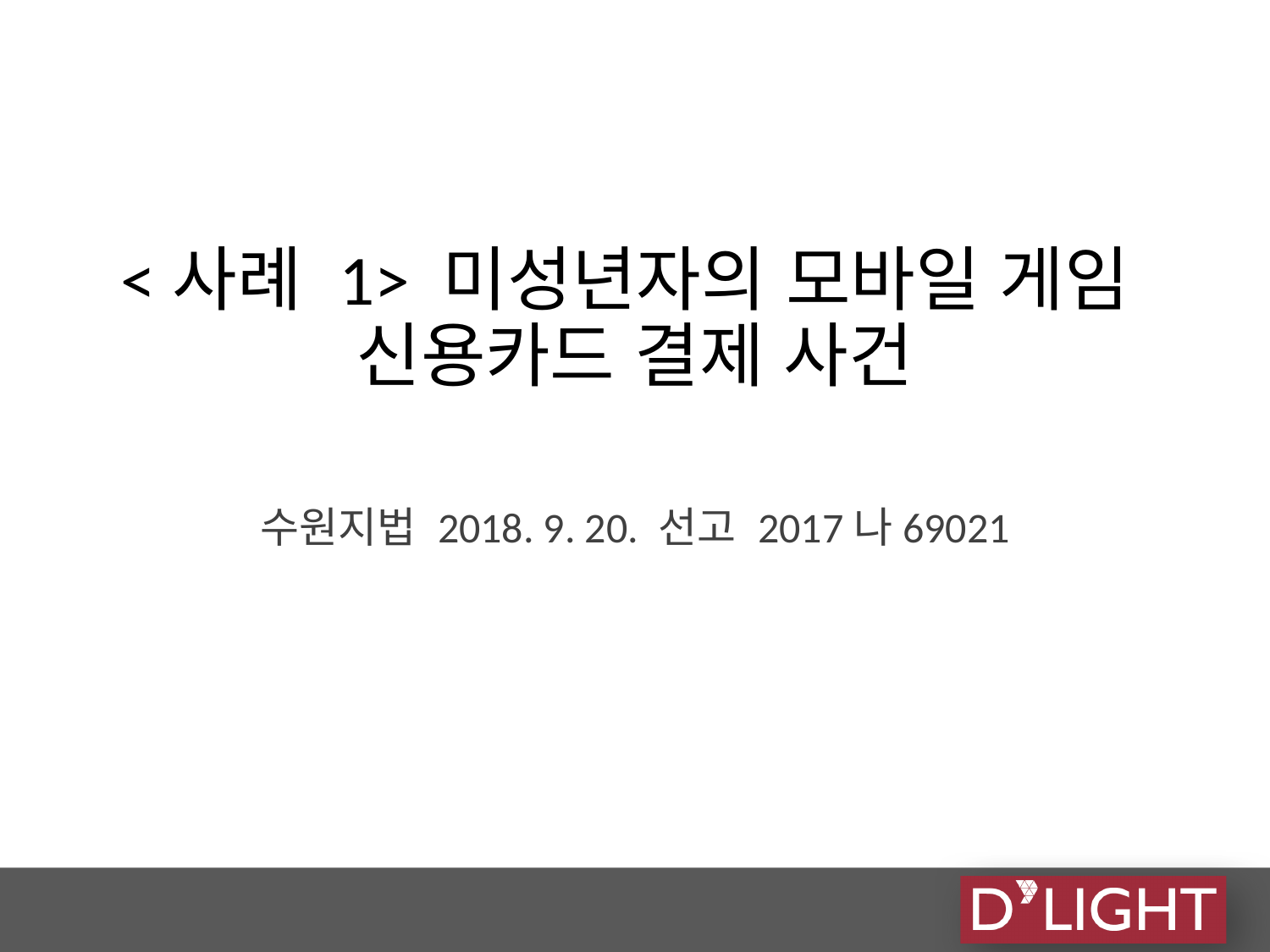

# <사례 1> 미성년자의 모바일 게임 신용카드 결제 사건
수원지법 2018. 9. 20. 선고 2017나69021